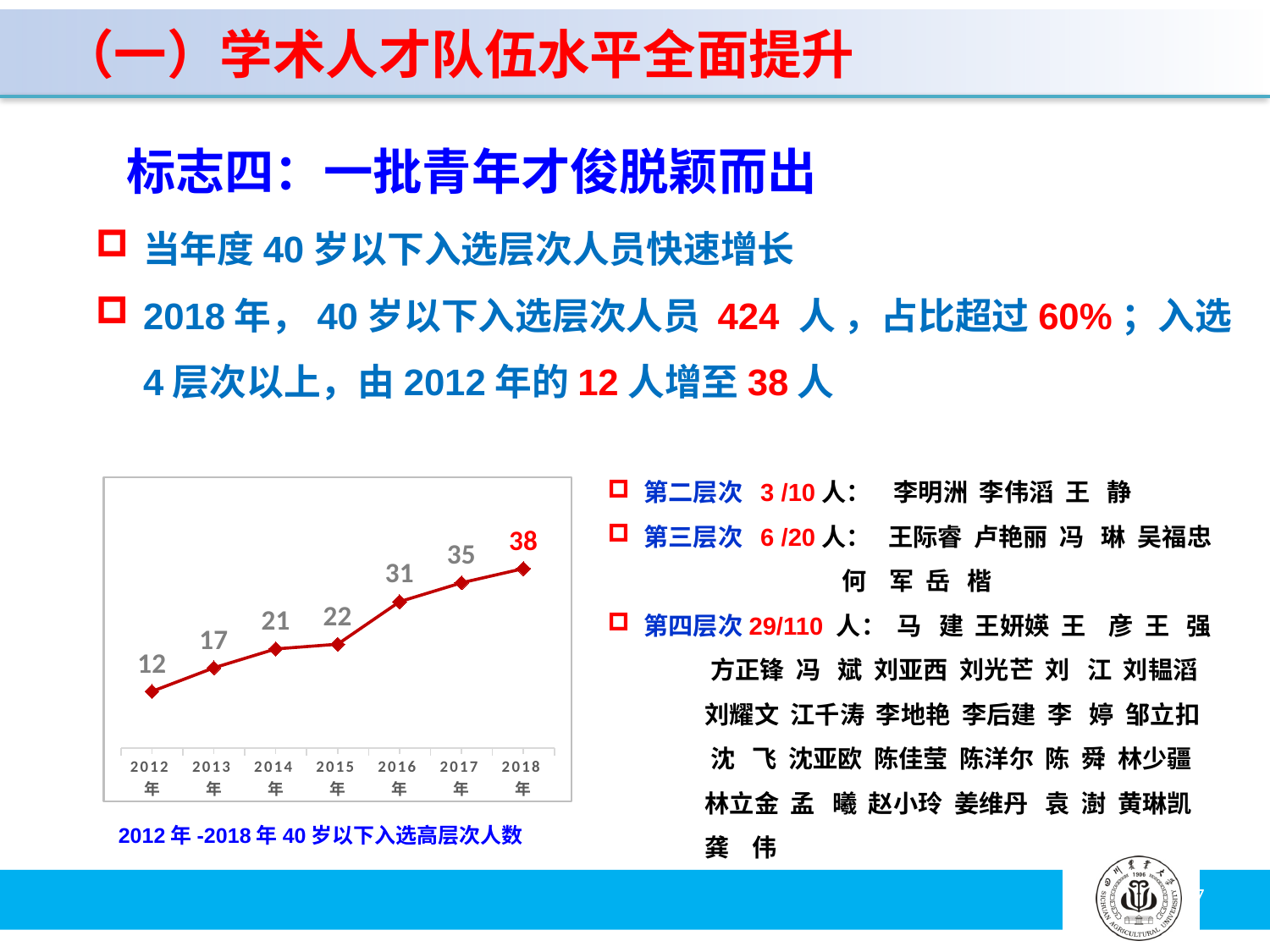

（一）学术人才队伍水平全面提升
标志四：一批青年才俊脱颖而出
当年度40岁以下入选层次人员快速增长
2018年，40岁以下入选层次人员 424 人 ，占比超过60%；入选4层次以上，由2012年的12人增至38人
第二层次  3 /10人：    李明洲  李伟滔  王   静
第三层次  6 /20人：   王际睿  卢艳丽  冯   琳  吴福忠
                                        何    军  岳   楷
第四层次29/110 人：  马   建  王妍媖  王    彦  王   强
                 方正锋  冯   斌  刘亚西  刘光芒  刘   江  刘韫滔
                刘耀文  江千涛  李地艳  李后建  李   婷  邹立扣
                 沈   飞  沈亚欧  陈佳莹  陈洋尔  陈  舜  林少疆
                林立金  孟   曦  赵小玲  姜维丹   袁  澍  黄琳凯
                龚    伟

### Chart

| Category |  |
|---|---|
| 2012年 | 12.0 |
| 2013年 | 17.0 |
| 2014年 | 21.0 |
| 2015年 | 22.0 |
| 2016年 | 31.0 |
| 2017年 | 35.0 |
| 2018年 | 38.0 |
2012年-2018年40岁以下入选高层次人数